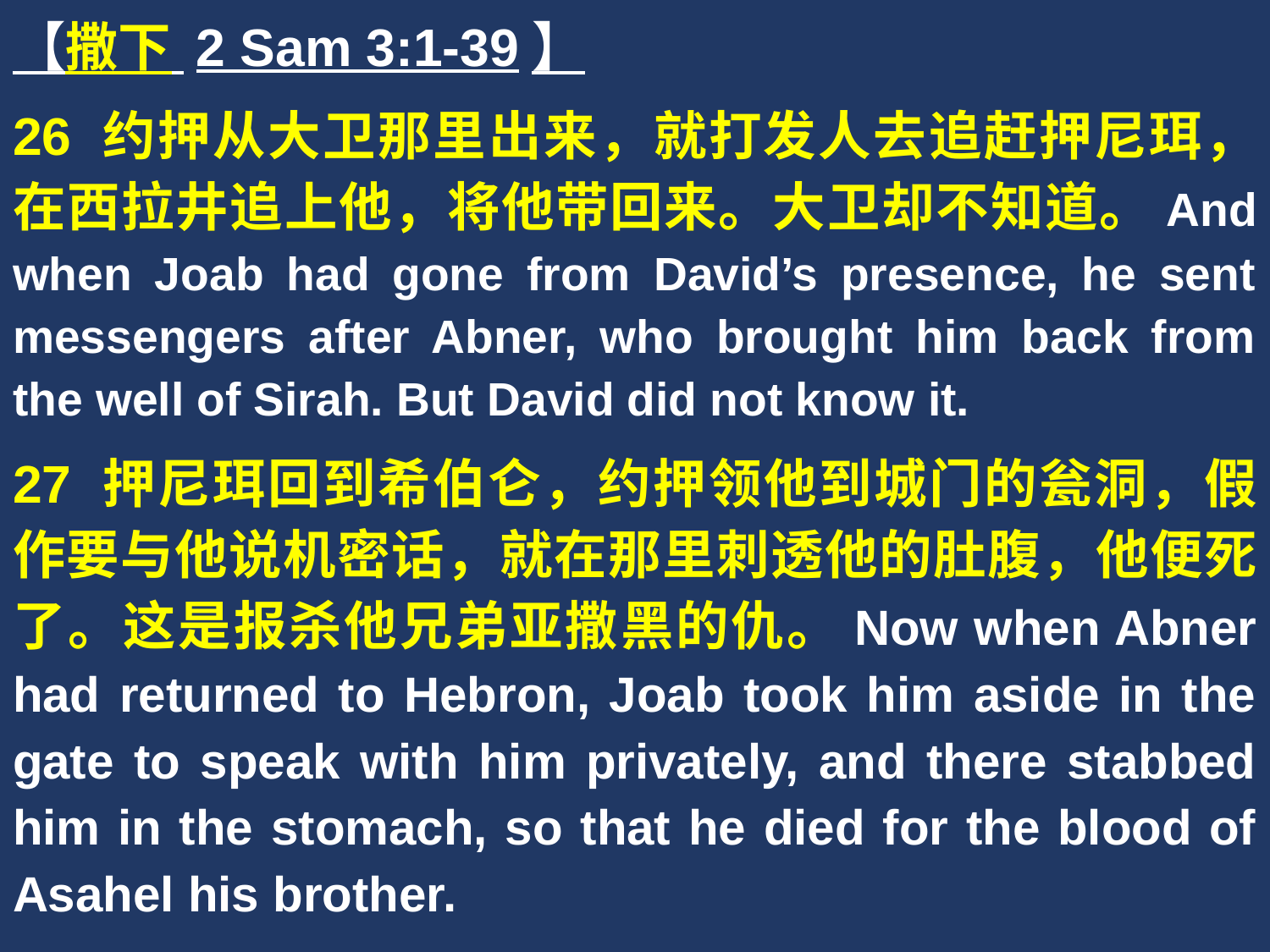

【撒下 2 Sam 3:1-39】
26 约押从大卫那里出来，就打发人去追赶押尼珥，在西拉井追上他，将他带回来。大卫却不知道。And when Joab had gone from David’s presence, he sent messengers after Abner, who brought him back from the well of Sirah. But David did not know it.
27 押尼珥回到希伯仑，约押领他到城门的瓮洞，假作要与他说机密话，就在那里刺透他的肚腹，他便死了。这是报杀他兄弟亚撒黑的仇。Now when Abner had returned to Hebron, Joab took him aside in the gate to speak with him privately, and there stabbed him in the stomach, so that he died for the blood of Asahel his brother.